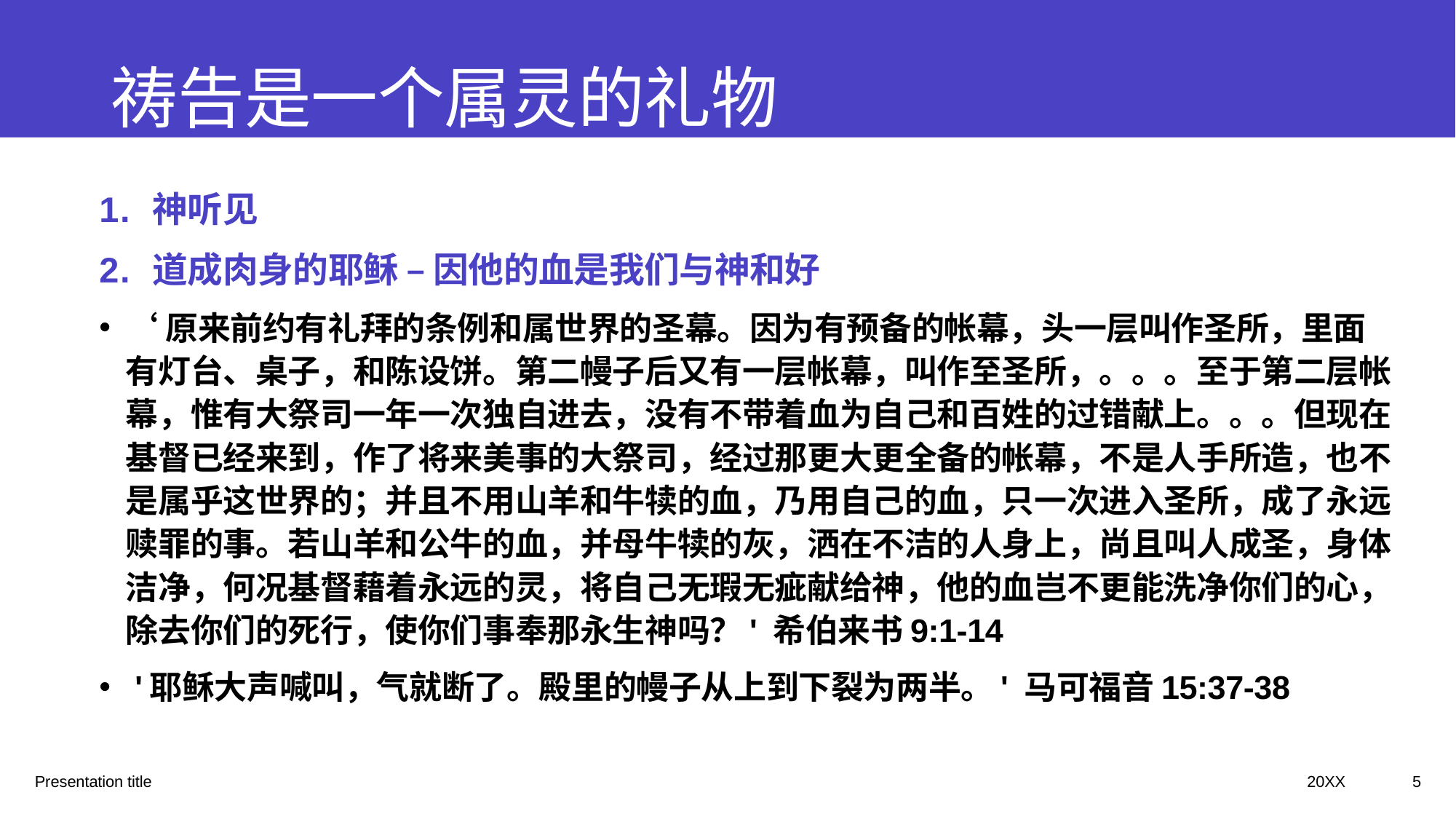

# 祷告是一个属灵的礼物
神听见
道成肉身的耶稣 – 因他的血是我们与神和好
‘原来前约有礼拜的条例和属世界的圣幕。因为有预备的帐幕，头一层叫作圣所，里面有灯台、桌子，和陈设饼。第二幔子后又有一层帐幕，叫作至圣所，。。。至于第二层帐幕，惟有大祭司一年一次独自进去，没有不带着血为自己和百姓的过错献上。。。但现在基督已经来到，作了将来美事的大祭司，经过那更大更全备的帐幕，不是人手所造，也不是属乎这世界的；并且不用山羊和牛犊的血，乃用自己的血，只一次进入圣所，成了永远赎罪的事。若山羊和公牛的血，并母牛犊的灰，洒在不洁的人身上，尚且叫人成圣，身体洁净，何况基督藉着永远的灵，将自己无瑕无疵献给神，他的血岂不更能洗净你们的心，除去你们的死行，使你们事奉那永生神吗？' 希伯来书9:1-14
 '耶稣大声喊叫，气就断了。殿里的幔子从上到下裂为两半。' 马可福音15:37-38
20XX
Presentation title
5